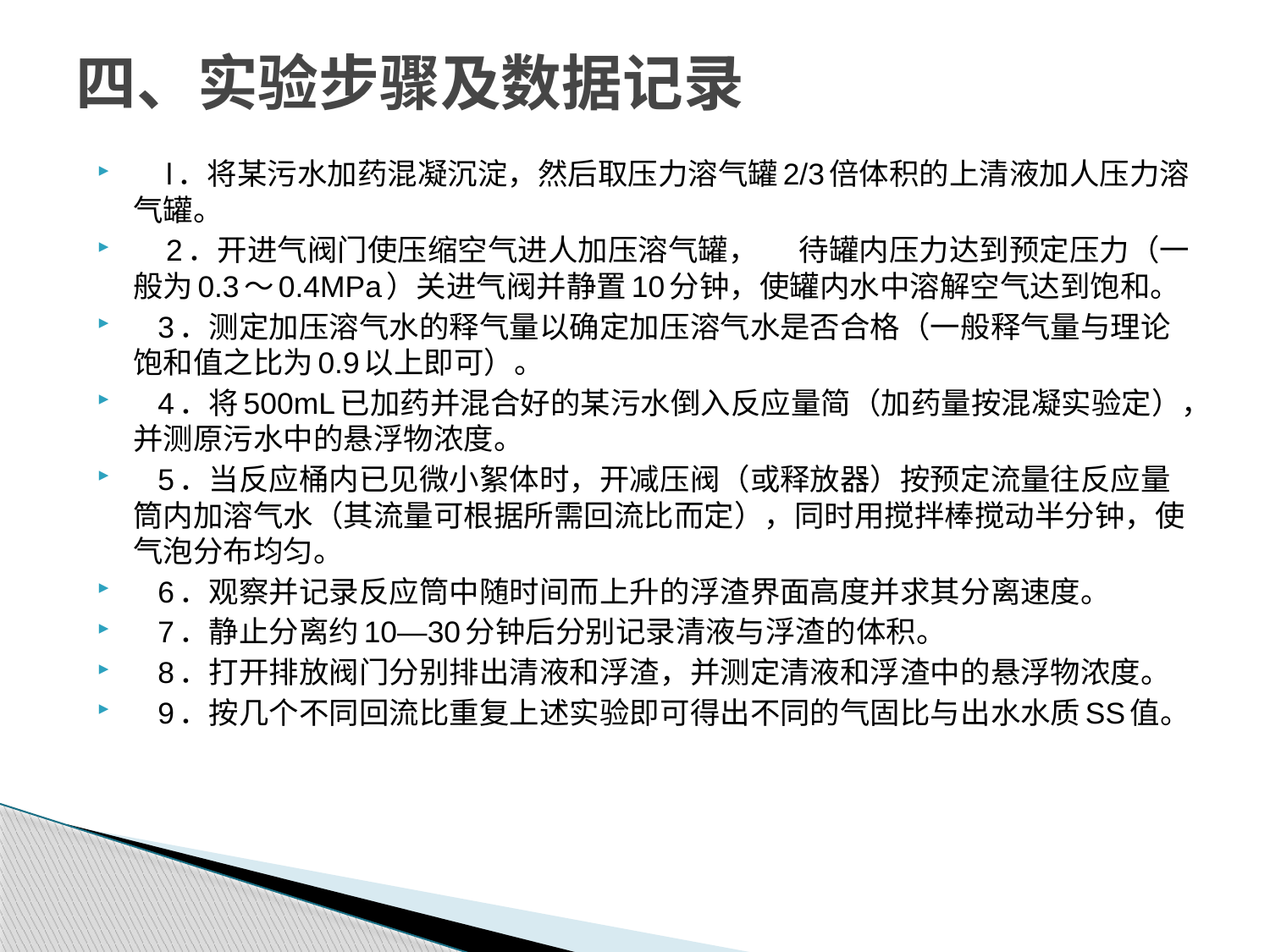

# 四、实验步骤及数据记录
    l．将某污水加药混凝沉淀，然后取压力溶气罐2/3倍体积的上清液加人压力溶气罐。
    2．开进气阀门使压缩空气进人加压溶气罐，      待罐内压力达到预定压力（一般为0.3～0.4MPa）关进气阀并静置10分钟，使罐内水中溶解空气达到饱和。
   3．测定加压溶气水的释气量以确定加压溶气水是否合格（一般释气量与理论饱和值之比为0.9以上即可）。
   4．将500mL已加药并混合好的某污水倒入反应量简（加药量按混凝实验定），并测原污水中的悬浮物浓度。
   5．当反应桶内已见微小絮体时，开减压阀（或释放器）按预定流量往反应量筒内加溶气水（其流量可根据所需回流比而定），同时用搅拌棒搅动半分钟，使气泡分布均匀。
   6．观察并记录反应筒中随时间而上升的浮渣界面高度并求其分离速度。
   7．静止分离约10—30分钟后分别记录清液与浮渣的体积。
   8．打开排放阀门分别排出清液和浮渣，并测定清液和浮渣中的悬浮物浓度。
   9．按几个不同回流比重复上述实验即可得出不同的气固比与出水水质SS值。